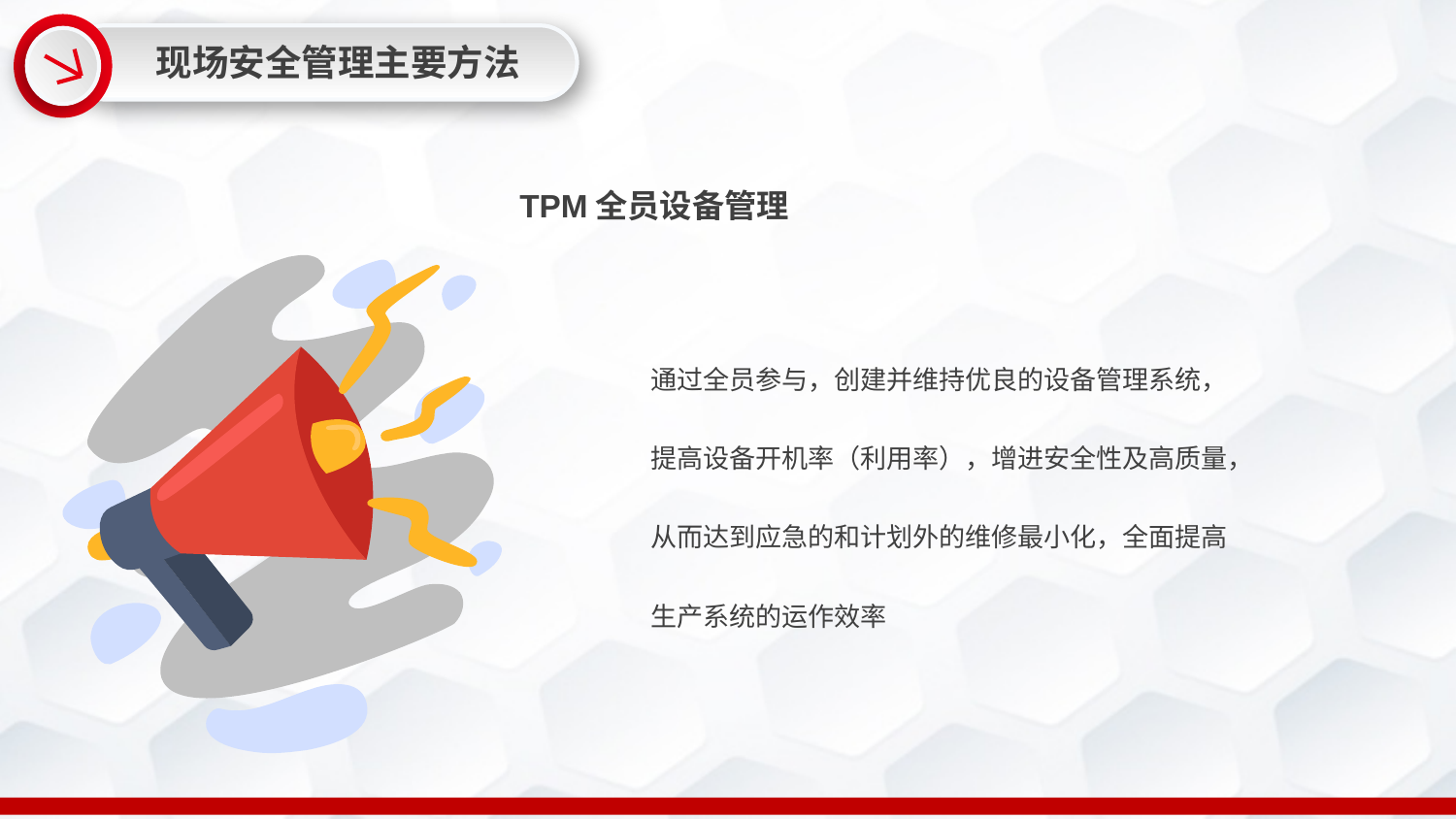

现场安全管理主要方法
TPM全员设备管理

通过全员参与，创建并维持优良的设备管理系统，提高设备开机率（利用率），增进安全性及高质量，从而达到应急的和计划外的维修最小化，全面提高生产系统的运作效率